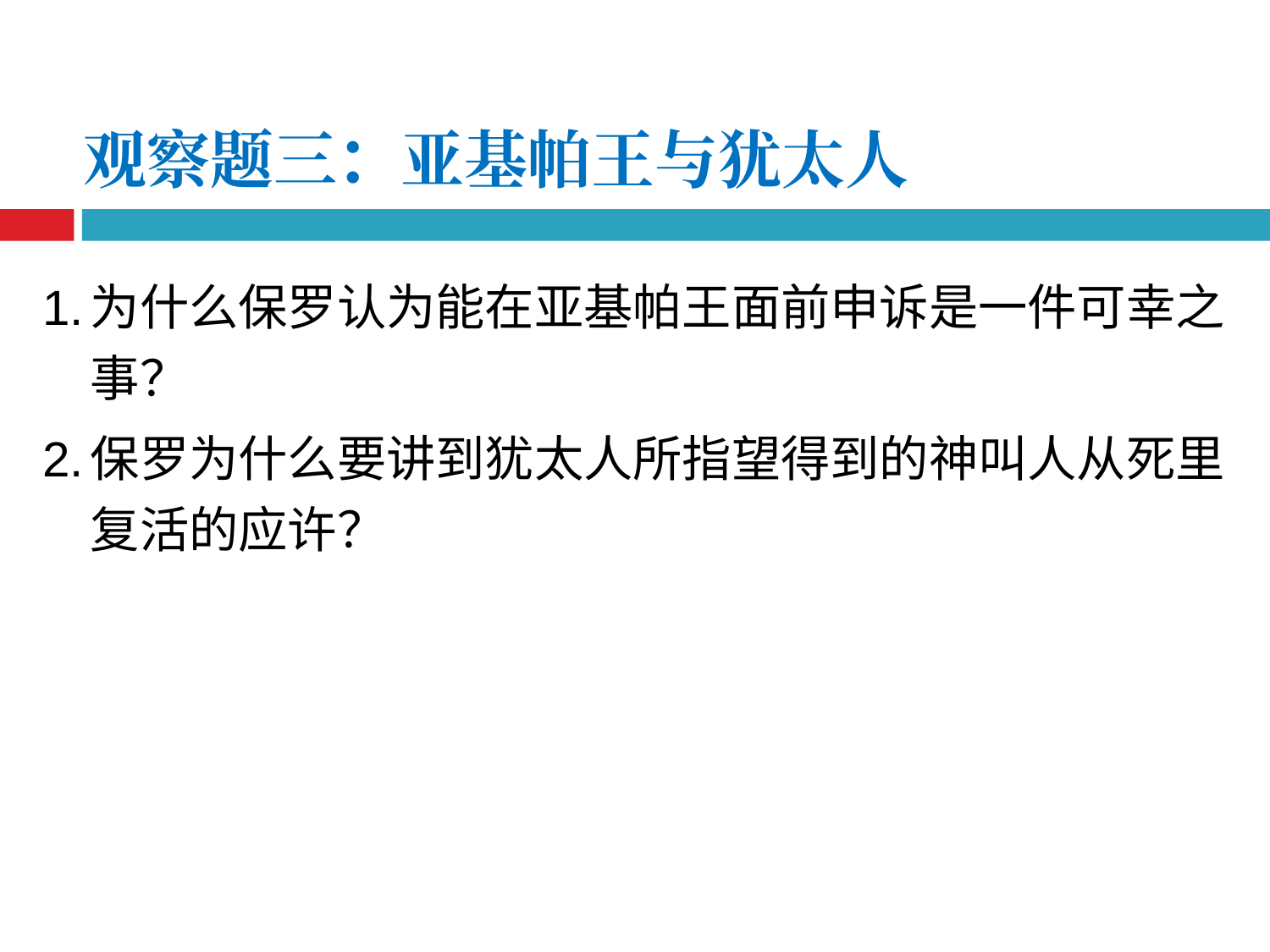

观察题三：亚基帕王与犹太人
为什么保罗认为能在亚基帕王面前申诉是一件可幸之事？
保罗为什么要讲到犹太人所指望得到的神叫人从死里复活的应许？